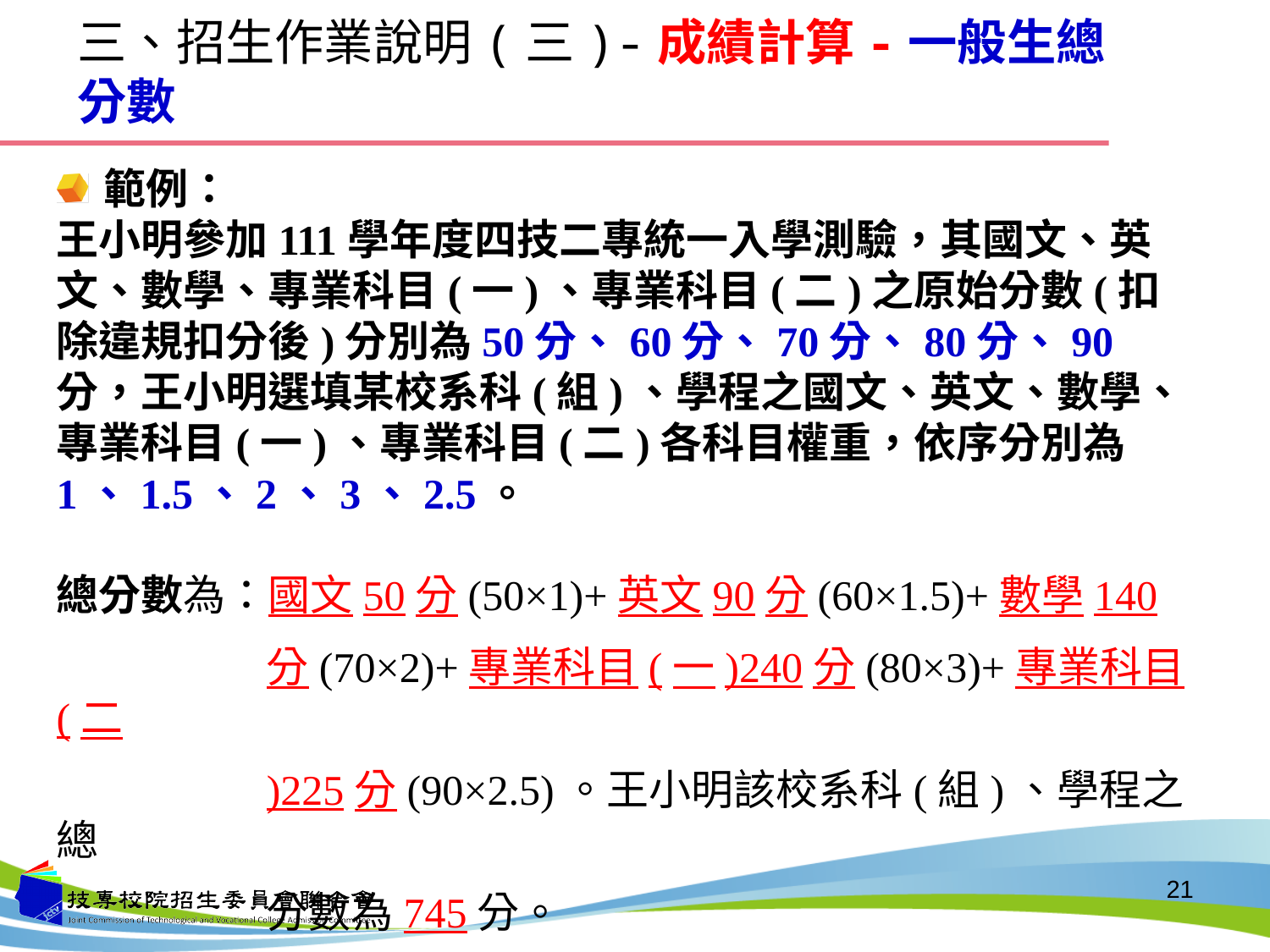

三、招生作業說明(三)-成績計算-一般生總分數
範例：
王小明參加111學年度四技二專統一入學測驗，其國文、英文、數學、專業科目(一)、專業科目(二)之原始分數(扣除違規扣分後)分別為50分、60分、70分、80分、90分，王小明選填某校系科(組)、學程之國文、英文、數學、專業科目(一)、專業科目(二)各科目權重，依序分別為1、1.5、2、3、2.5。

總分數為：國文50分(50×1)+英文90分(60×1.5)+數學140
分(70×2)+專業科目(一)240分(80×3)+專業科目(二
)225分(90×2.5)。王小明該校系科(組)、學程之總
分數為745分。
21